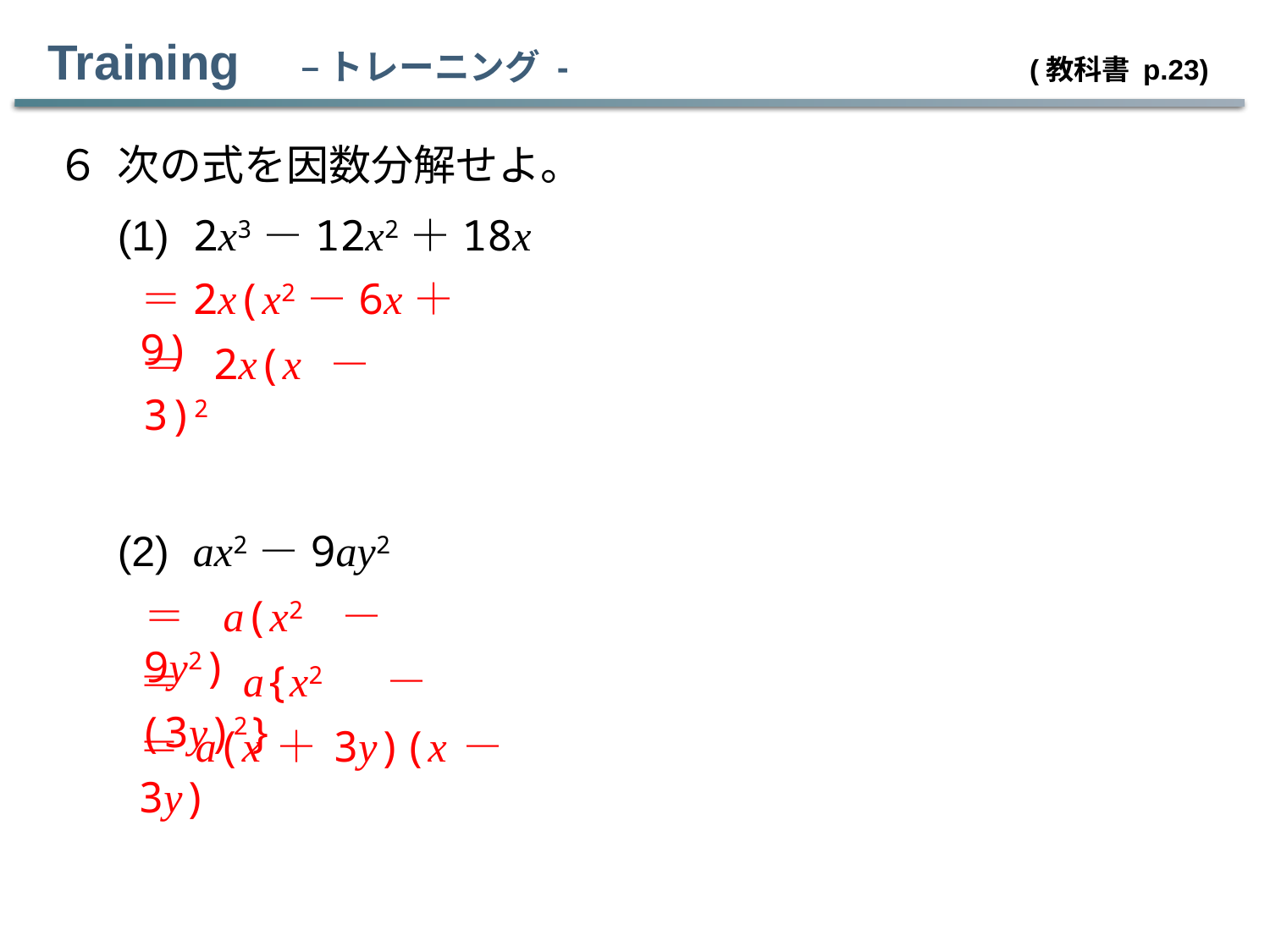

Training　– トレーニング - 　                                  (教科書 p.23)
６
次の式を因数分解せよ。
(1)  2x3－12x2＋18x
＝2x(x2－6x＋9)
＝2x(x－3)2
(2)  ax2－9ay2
＝a(x2－9y2)
＝a{x2－(3y)2}
＝a(x＋3y)(x－3y)